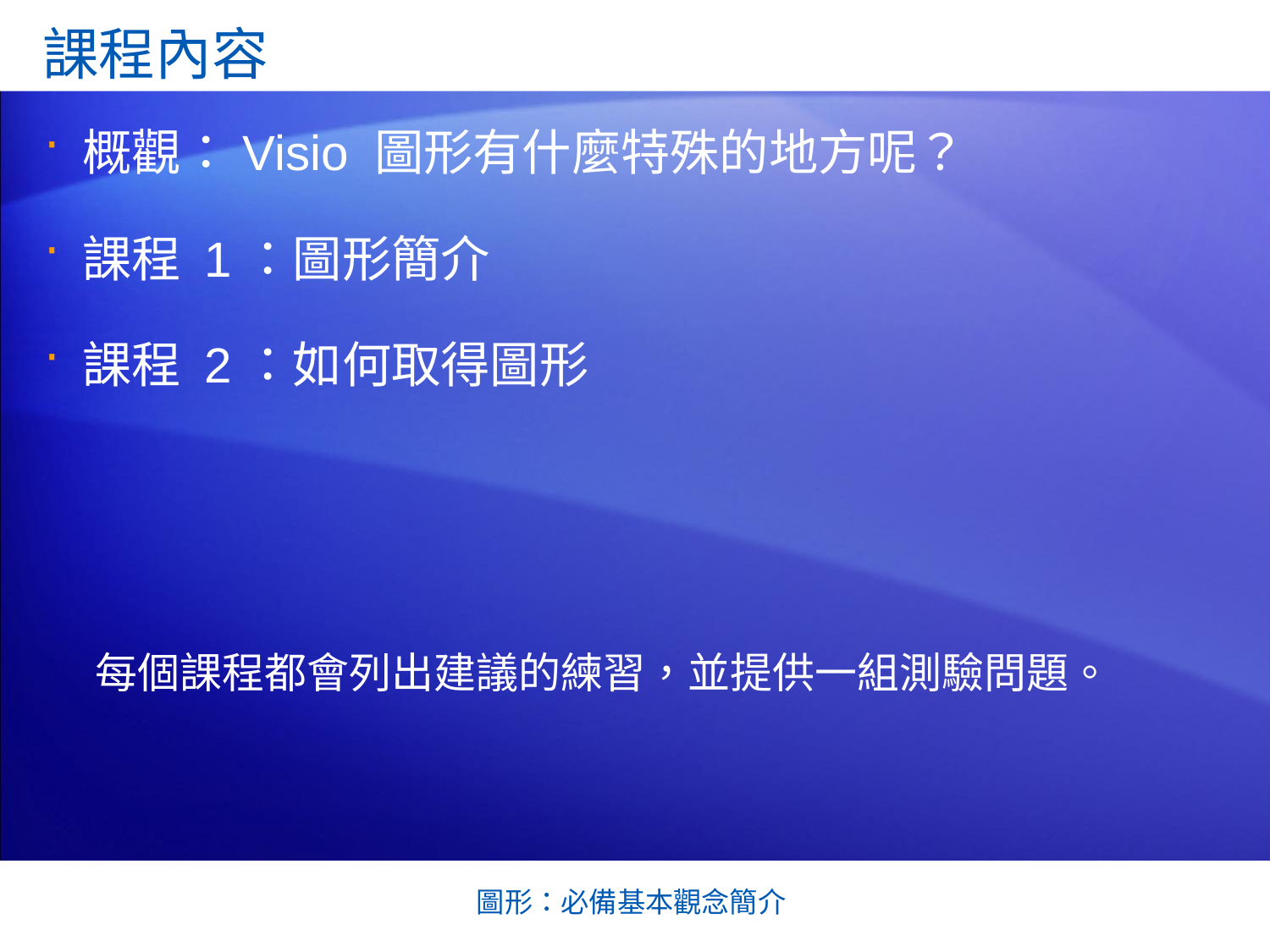

課程內容
概觀：Visio 圖形有什麼特殊的地方呢？
課程 1：圖形簡介
課程 2：如何取得圖形
每個課程都會列出建議的練習，並提供一組測驗問題。
圖形：必備基本觀念簡介